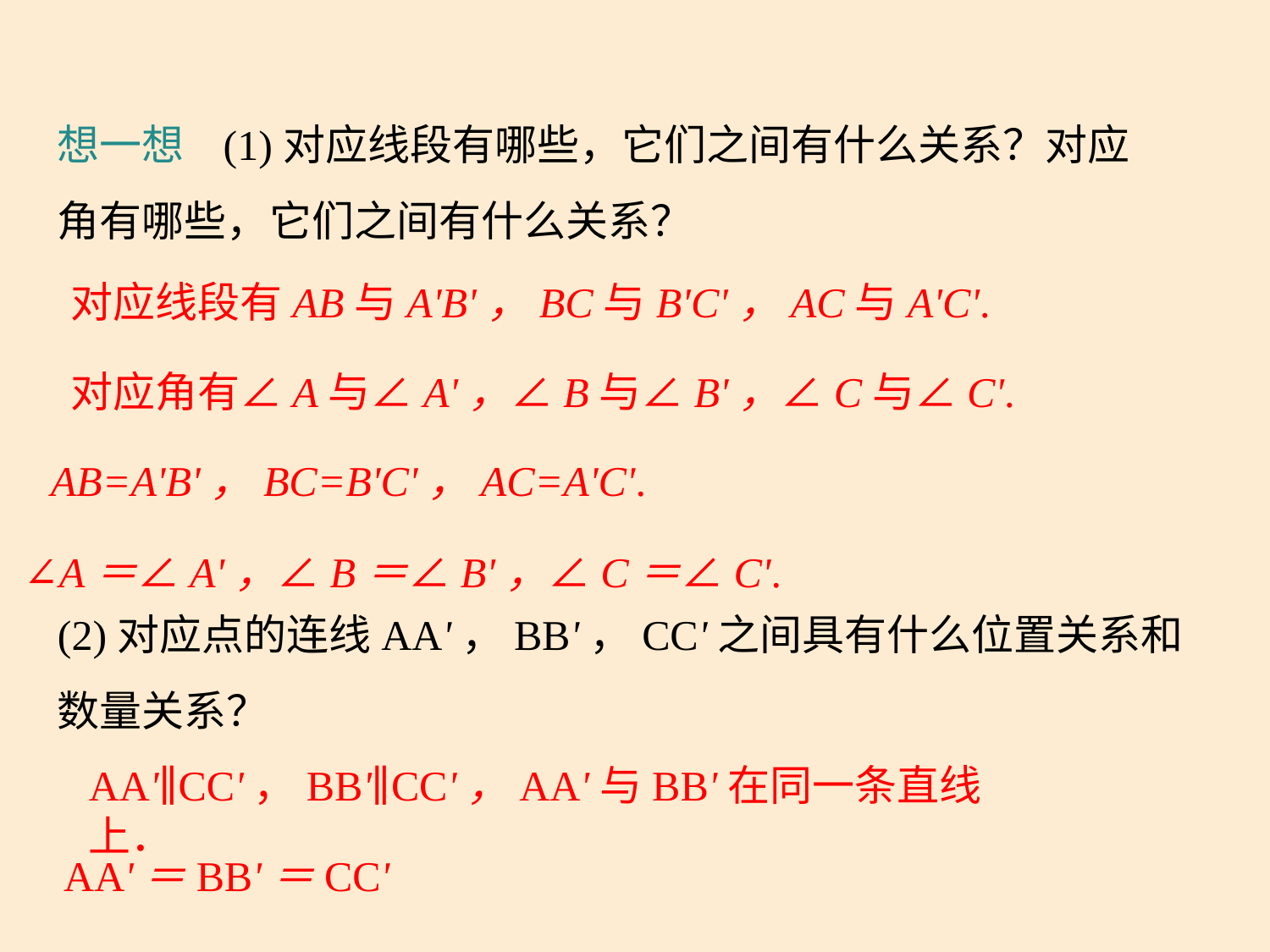

想一想   (1)对应线段有哪些，它们之间有什么关系？对应角有哪些，它们之间有什么关系？
对应线段有AB与A'B'，BC与B'C'，AC与A'C'.
对应角有∠A与∠A'，∠B与∠B'，∠C与∠C'.
AB=A'B'，BC=B'C'，AC=A'C'.
∠A＝∠A'，∠B＝∠B'，∠C＝∠C'.
(2)对应点的连线AA'，BB'，CC'之间具有什么位置关系和数量关系？
AA'∥CC'，BB'∥CC'，AA'与BB'在同一条直线上．
AA'＝BB'＝CC'